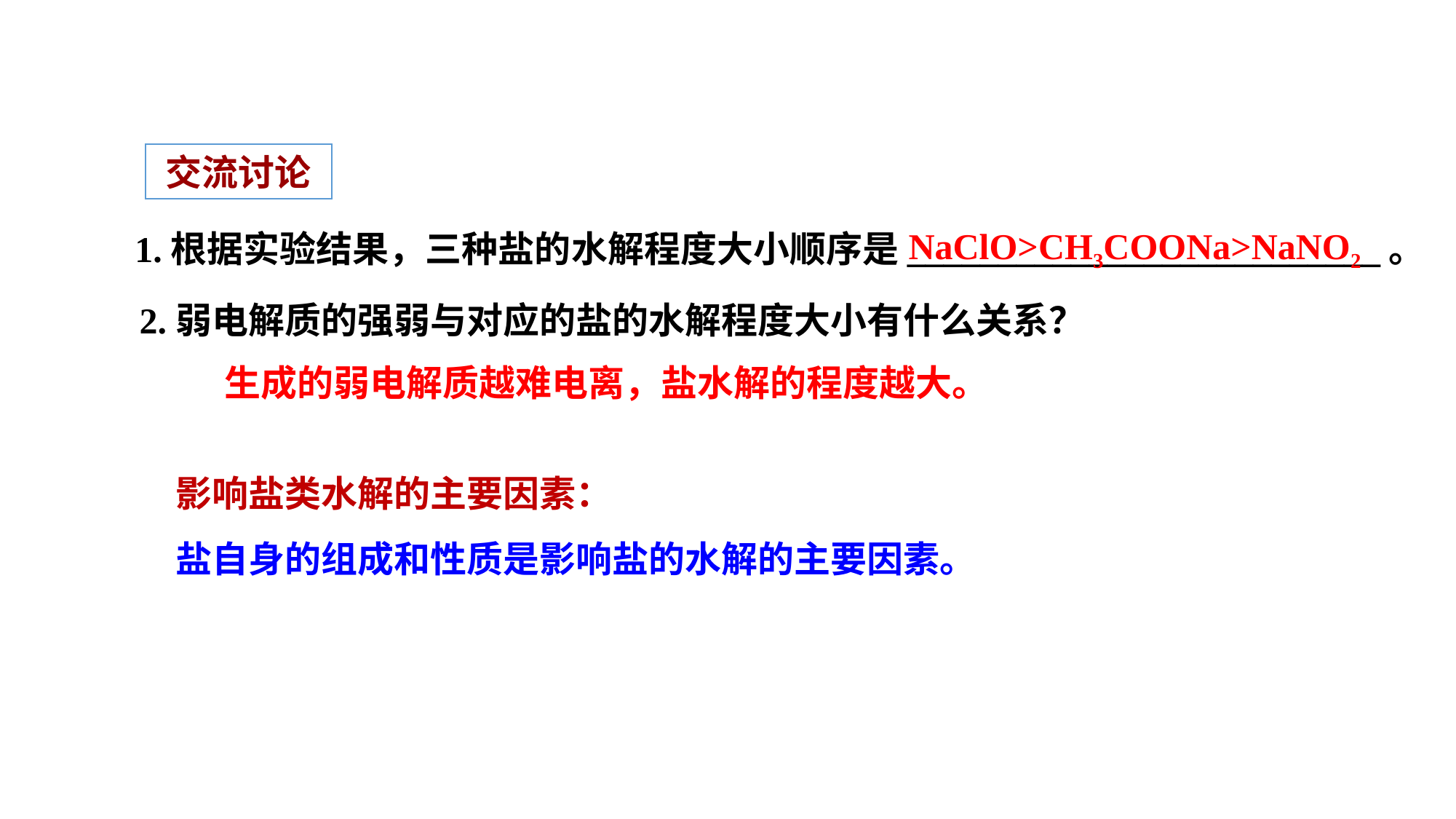

交流讨论
NaClO>CH3COONa>NaNO2
1.根据实验结果，三种盐的水解程度大小顺序是__________________________。
2.弱电解质的强弱与对应的盐的水解程度大小有什么关系？
生成的弱电解质越难电离，盐水解的程度越大。
影响盐类水解的主要因素：
盐自身的组成和性质是影响盐的水解的主要因素。